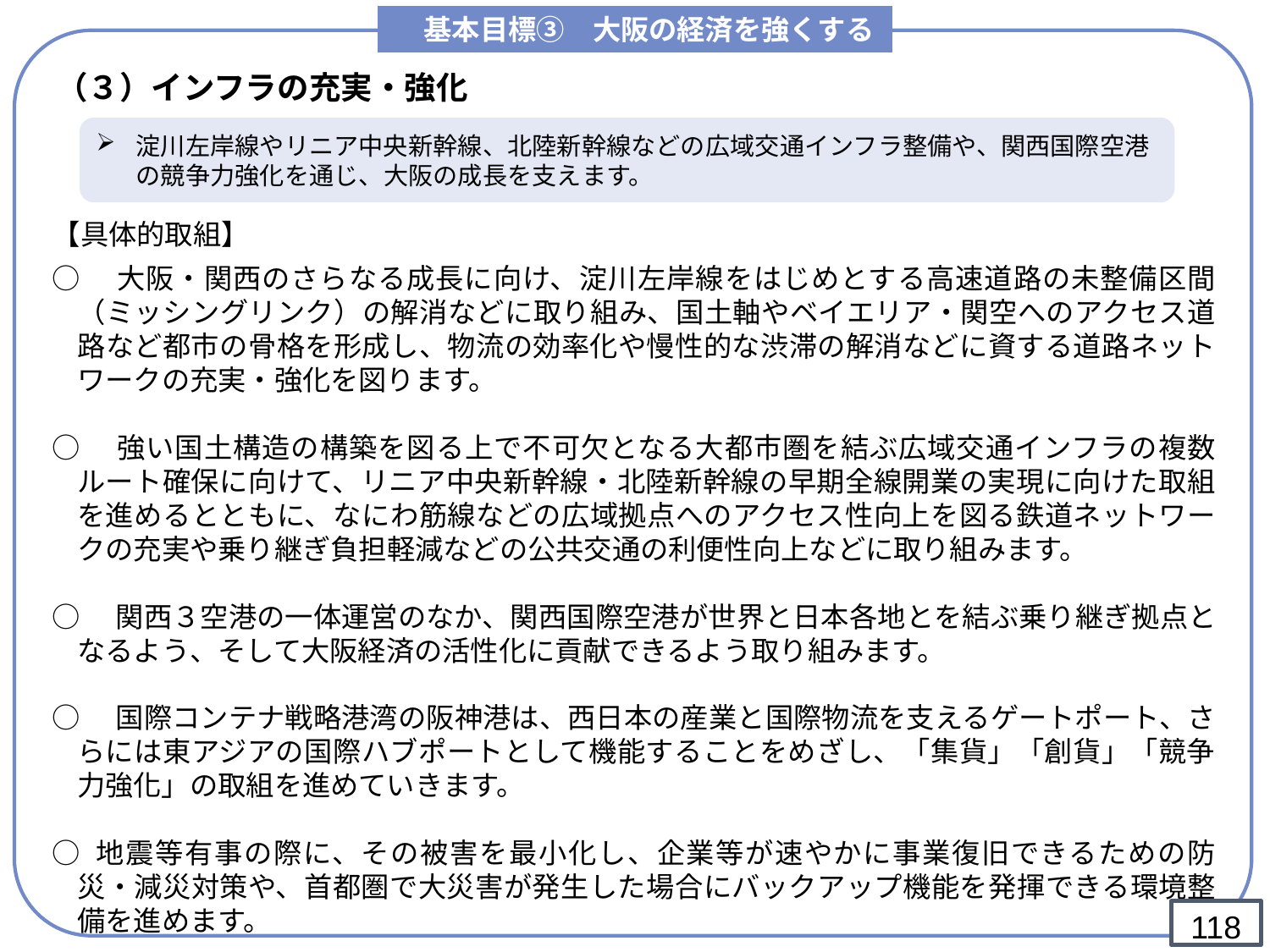

基本目標③　大阪の経済を強くする

（３）インフラの充実・強化

淀川左岸線やリニア中央新幹線、北陸新幹線などの広域交通インフラ整備や、関西国際空港の競争力強化を通じ、大阪の成長を支えます。

【具体的取組】
○　大阪・関西のさらなる成長に向け、淀川左岸線をはじめとする高速道路の未整備区間（ミッシングリンク）の解消などに取り組み、国土軸やベイエリア・関空へのアクセス道路など都市の骨格を形成し、物流の効率化や慢性的な渋滞の解消などに資する道路ネットワークの充実・強化を図ります。

○　強い国土構造の構築を図る上で不可欠となる大都市圏を結ぶ広域交通インフラの複数ルート確保に向けて、リニア中央新幹線・北陸新幹線の早期全線開業の実現に向けた取組を進めるとともに、なにわ筋線などの広域拠点へのアクセス性向上を図る鉄道ネットワークの充実や乗り継ぎ負担軽減などの公共交通の利便性向上などに取り組みます。

○　関⻄３空港の⼀体運営のなか、関西国際空港が世界と日本各地とを結ぶ乗り継ぎ拠点となるよう、そして大阪経済の活性化に貢献できるよう取り組みます。

○　国際コンテナ戦略港湾の阪神港は、西日本の産業と国際物流を支えるゲートポート、さらには東アジアの国際ハブポートとして機能することをめざし、「集貨」「創貨」「競争力強化」の取組を進めていきます。

○ 地震等有事の際に、その被害を最小化し、企業等が速やかに事業復旧できるための防災・減災対策や、首都圏で大災害が発生した場合にバックアップ機能を発揮できる環境整備を進めます。
118